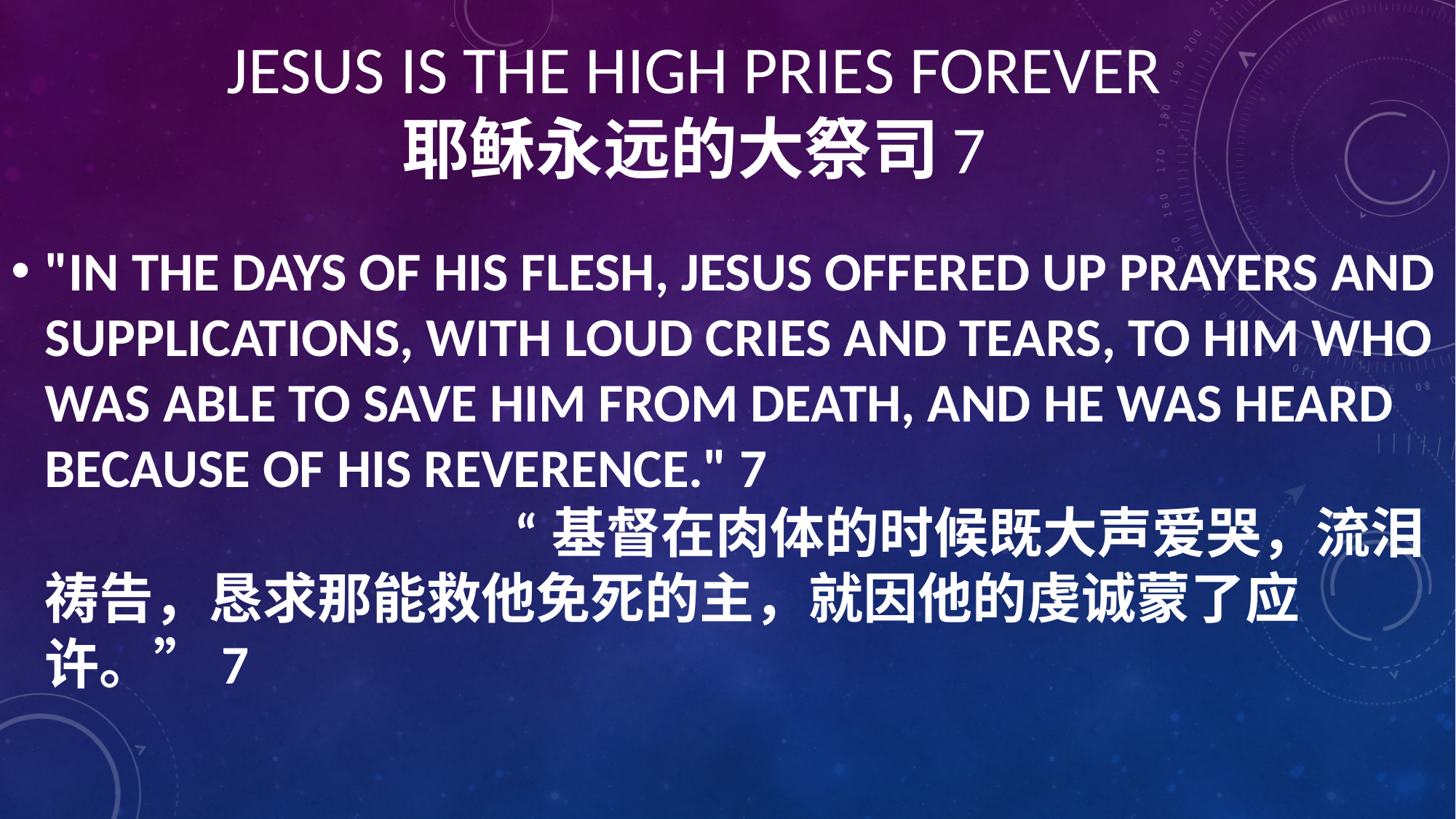

# JESUS IS THE HIGH PRIES FOREVER 耶稣永远的大祭司7
"IN THE DAYS OF HIS FLESH, JESUS OFFERED UP PRAYERS AND SUPPLICATIONS, WITH LOUD CRIES AND TEARS, TO HIM WHO WAS ABLE TO SAVE HIM FROM DEATH, AND HE WAS HEARD BECAUSE OF HIS REVERENCE." 7                                                                                             “基督在肉体的时候既大声爱哭，流泪祷告，恳求那能救他免死的主，就因他的虔诚蒙了应许。”7